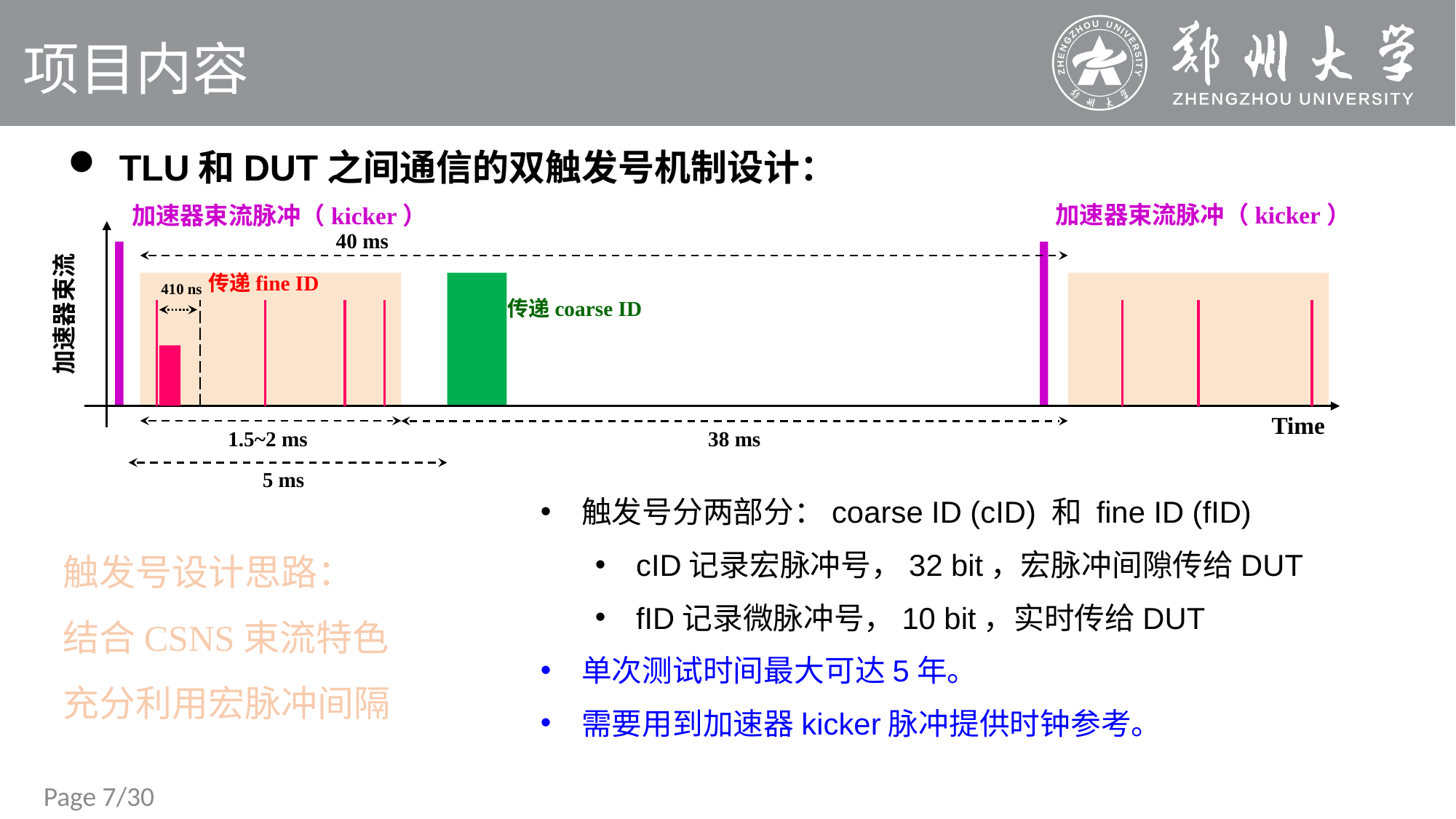

项目内容
 TLU和DUT之间通信的双触发号机制设计：
加速器束流脉冲（kicker）
加速器束流脉冲（kicker）
40 ms

410 ns
加速器束流
Time
38 ms
1.5~2 ms
5 ms

传递fine ID

传递coarse ID

触发号分两部分：coarse ID (cID) 和 fine ID (fID)
cID记录宏脉冲号，32 bit，宏脉冲间隙传给DUT
fID记录微脉冲号，10 bit，实时传给DUT
单次测试时间最大可达5年。
需要用到加速器kicker脉冲提供时钟参考。
触发号设计思路：
结合CSNS束流特色
充分利用宏脉冲间隔